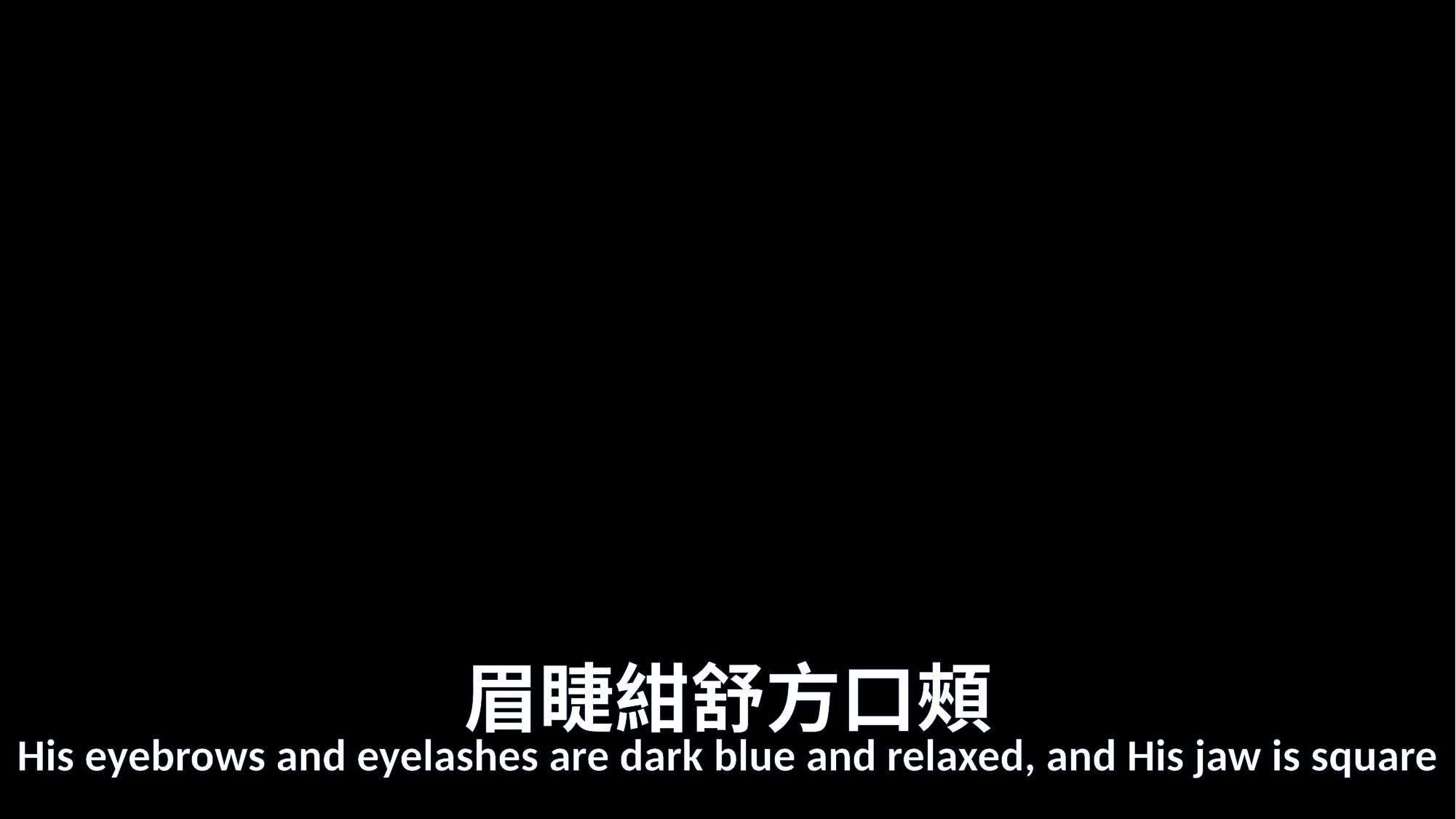

# 眉睫紺舒方口頰
His eyebrows and eyelashes are dark blue and relaxed, and His jaw is square